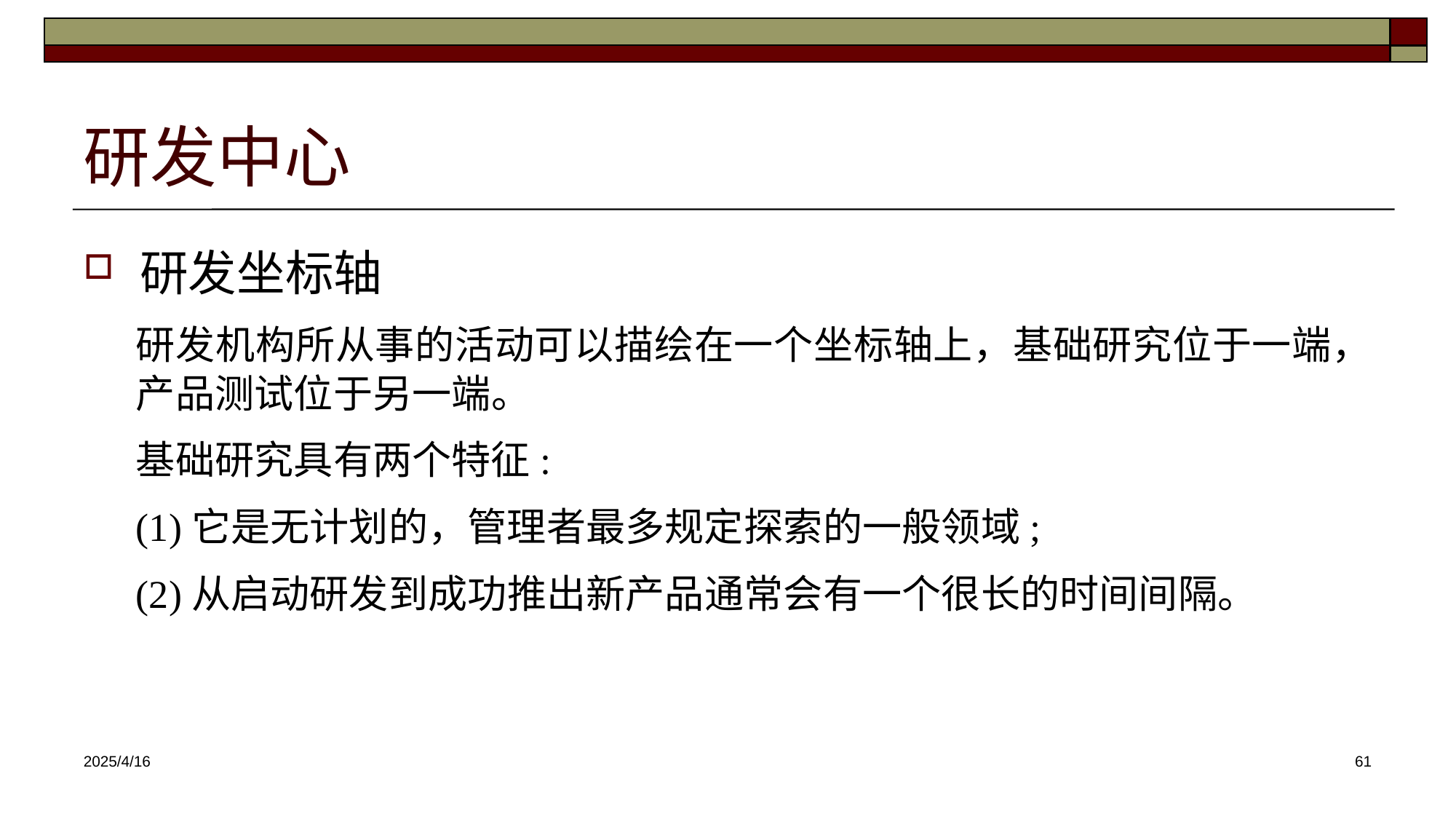

# 研发中心
研发坐标轴
研发机构所从事的活动可以描绘在一个坐标轴上，基础研究位于一端，产品测试位于另一端。
基础研究具有两个特征:
(1)它是无计划的，管理者最多规定探索的一般领域;
(2)从启动研发到成功推出新产品通常会有一个很长的时间间隔。
2025/4/16
61